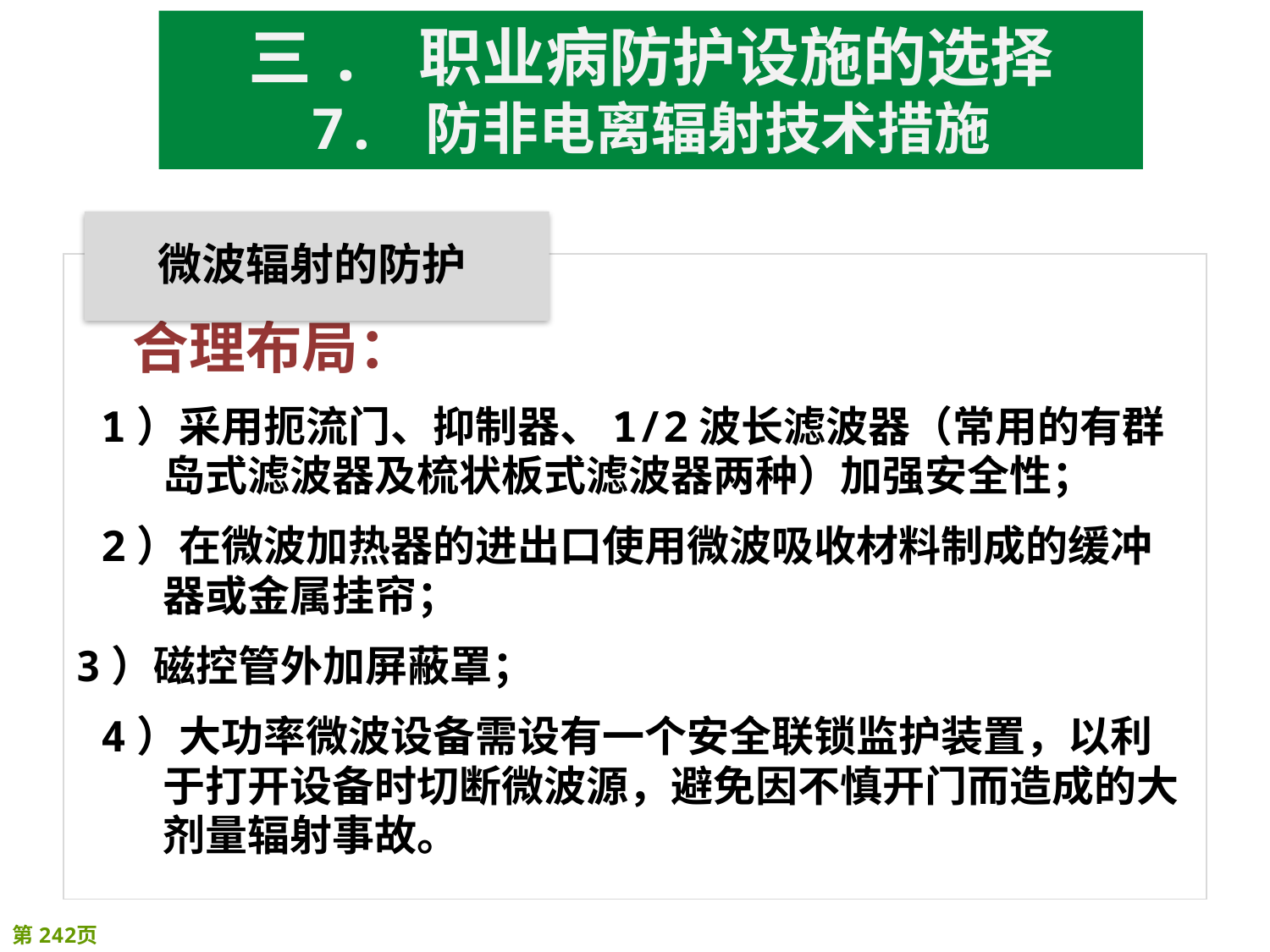

三. 职业病防护设施的选择
7. 防非电离辐射技术措施
微波辐射的防护

    合理布局：
1）采用扼流门、抑制器、1/2波长滤波器（常用的有群岛式滤波器及梳状板式滤波器两种）加强安全性；
2）在微波加热器的进出口使用微波吸收材料制成的缓冲器或金属挂帘；
3）磁控管外加屏蔽罩；
4）大功率微波设备需设有一个安全联锁监护装置，以利于打开设备时切断微波源，避免因不慎开门而造成的大剂量辐射事故。